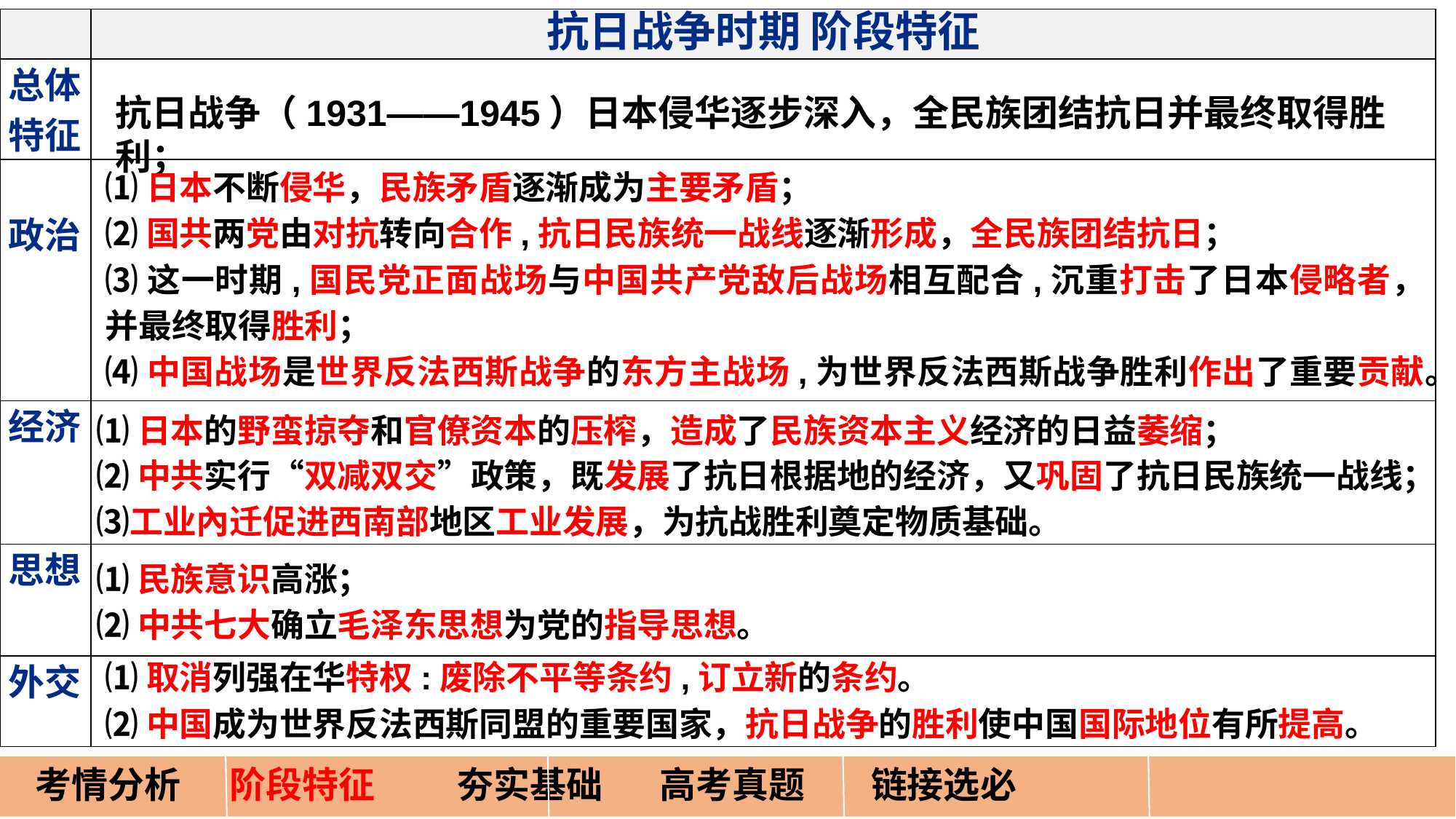

|  | 抗日战争时期 阶段特征 |
| --- | --- |
| 总体特征 |  |
| 政治 |  |
| 经济 |  |
| 思想 |  |
| 外交 |  |
抗日战争（1931——1945）日本侵华逐步深入，全民族团结抗日并最终取得胜利；
⑴日本不断侵华，民族矛盾逐渐成为主要矛盾；
⑵国共两党由对抗转向合作,抗日民族统一战线逐渐形成，全民族团结抗日；
⑶这一时期,国民党正面战场与中国共产党敌后战场相互配合,沉重打击了日本侵略者，并最终取得胜利；
⑷中国战场是世界反法西斯战争的东方主战场,为世界反法西斯战争胜利作出了重要贡献。
⑴日本的野蛮掠夺和官僚资本的压榨，造成了民族资本主义经济的日益萎缩；
⑵中共实行“双减双交”政策，既发展了抗日根据地的经济，又巩固了抗日民族统一战线；⑶工业內迁促进西南部地区工业发展，为抗战胜利奠定物质基础。
⑴民族意识高涨；
⑵中共七大确立毛泽东思想为党的指导思想。
⑴取消列强在华特权:废除不平等条约,订立新的条约。
⑵中国成为世界反法西斯同盟的重要国家，抗日战争的胜利使中国国际地位有所提高。
  考情分析      阶段特征          夯实基础       高考真题        链接选必